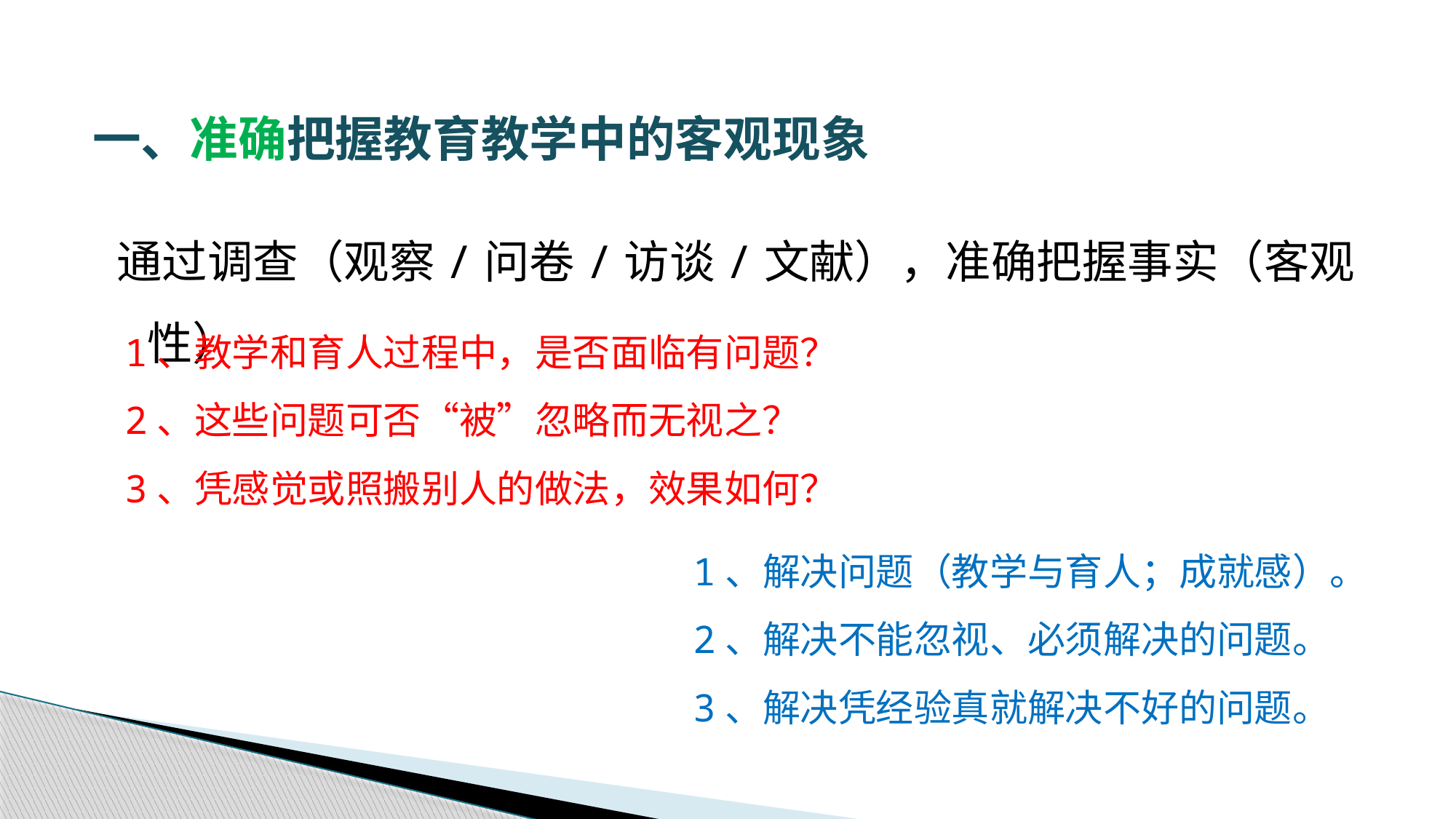

一、准确把握教育教学中的客观现象
通过调查（观察/问卷/访谈/文献），准确把握事实（客观性）
1、教学和育人过程中，是否面临有问题？
2、这些问题可否“被”忽略而无视之？
3、凭感觉或照搬别人的做法，效果如何？
1、解决问题（教学与育人；成就感）。
2、解决不能忽视、必须解决的问题。
3、解决凭经验真就解决不好的问题。